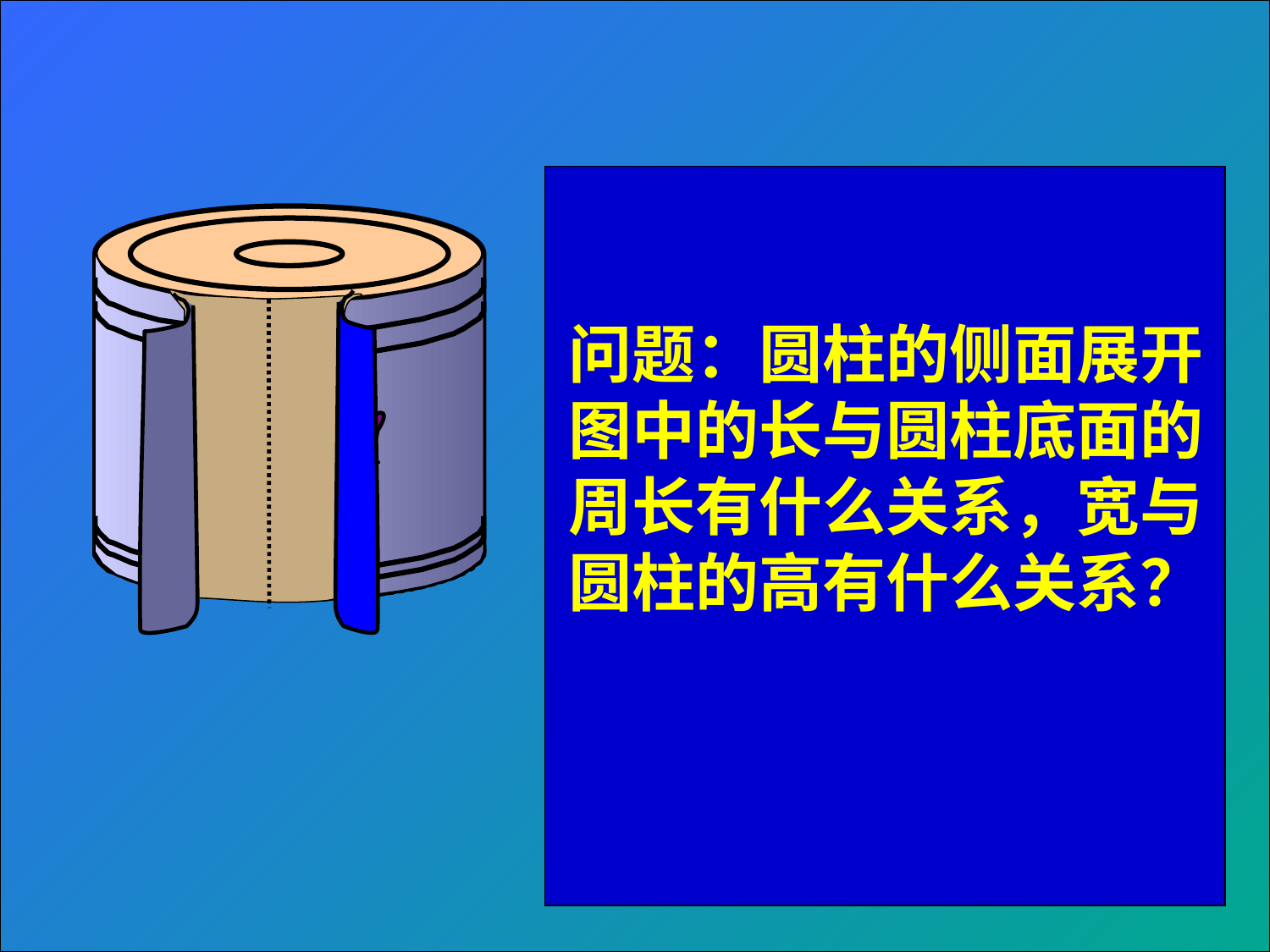

问题：圆柱的侧面展开
图中的长与圆柱底面的
周长有什么关系，宽与
圆柱的高有什么关系？